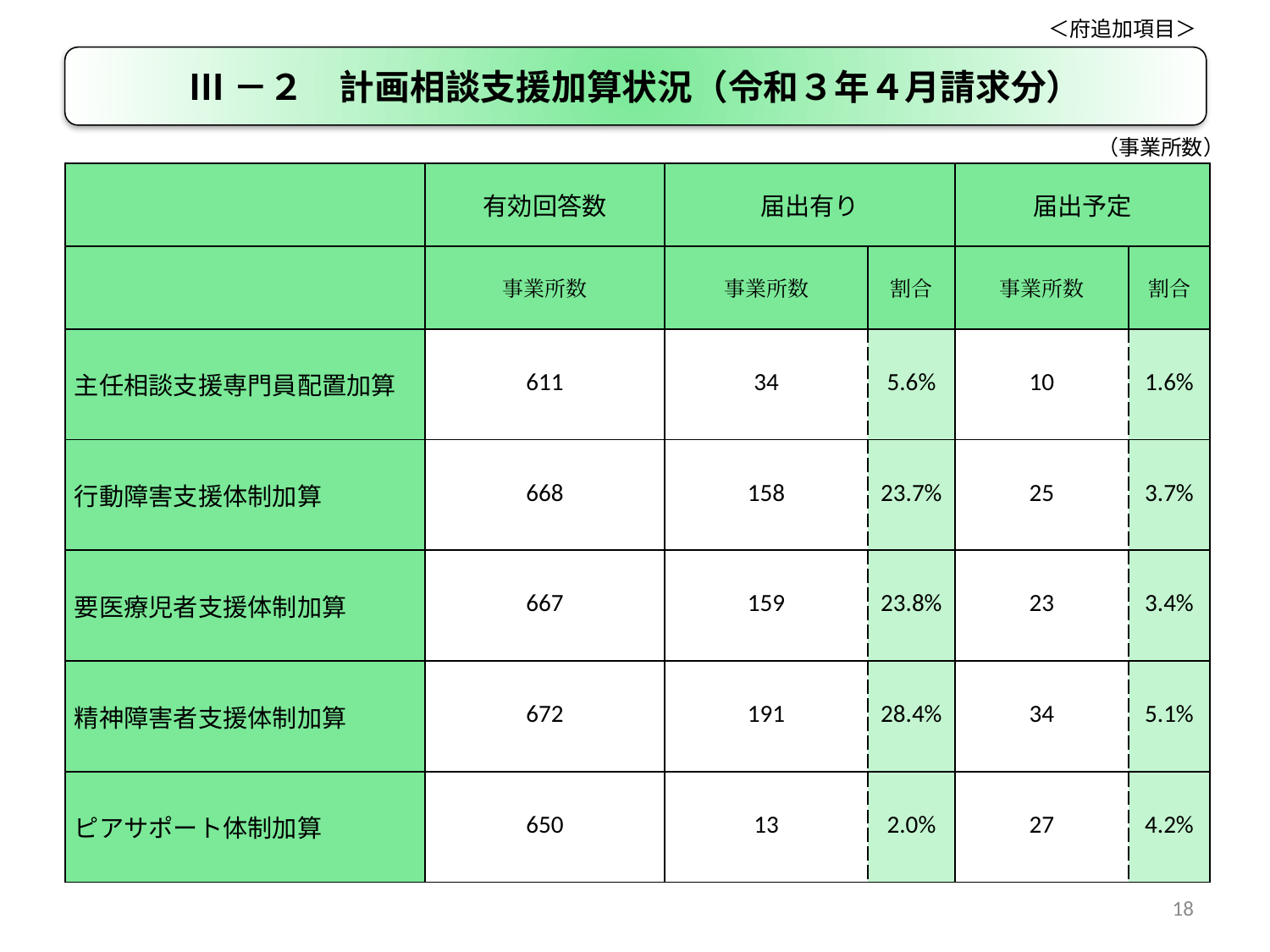

＜府追加項目＞
Ⅲ－２　計画相談支援加算状況（令和３年４月請求分）
（事業所数）
|  | 有効回答数 | 届出有り |  | 届出予定 |  |
| --- | --- | --- | --- | --- | --- |
|  | 事業所数 | 事業所数 | 割合 | 事業所数 | 割合 |
| 主任相談支援専門員配置加算 | 611 | 34 | 5.6% | 10 | 1.6% |
| 行動障害支援体制加算 | 668 | 158 | 23.7% | 25 | 3.7% |
| 要医療児者支援体制加算 | 667 | 159 | 23.8% | 23 | 3.4% |
| 精神障害者支援体制加算 | 672 | 191 | 28.4% | 34 | 5.1% |
| ピアサポート体制加算 | 650 | 13 | 2.0% | 27 | 4.2% |
18